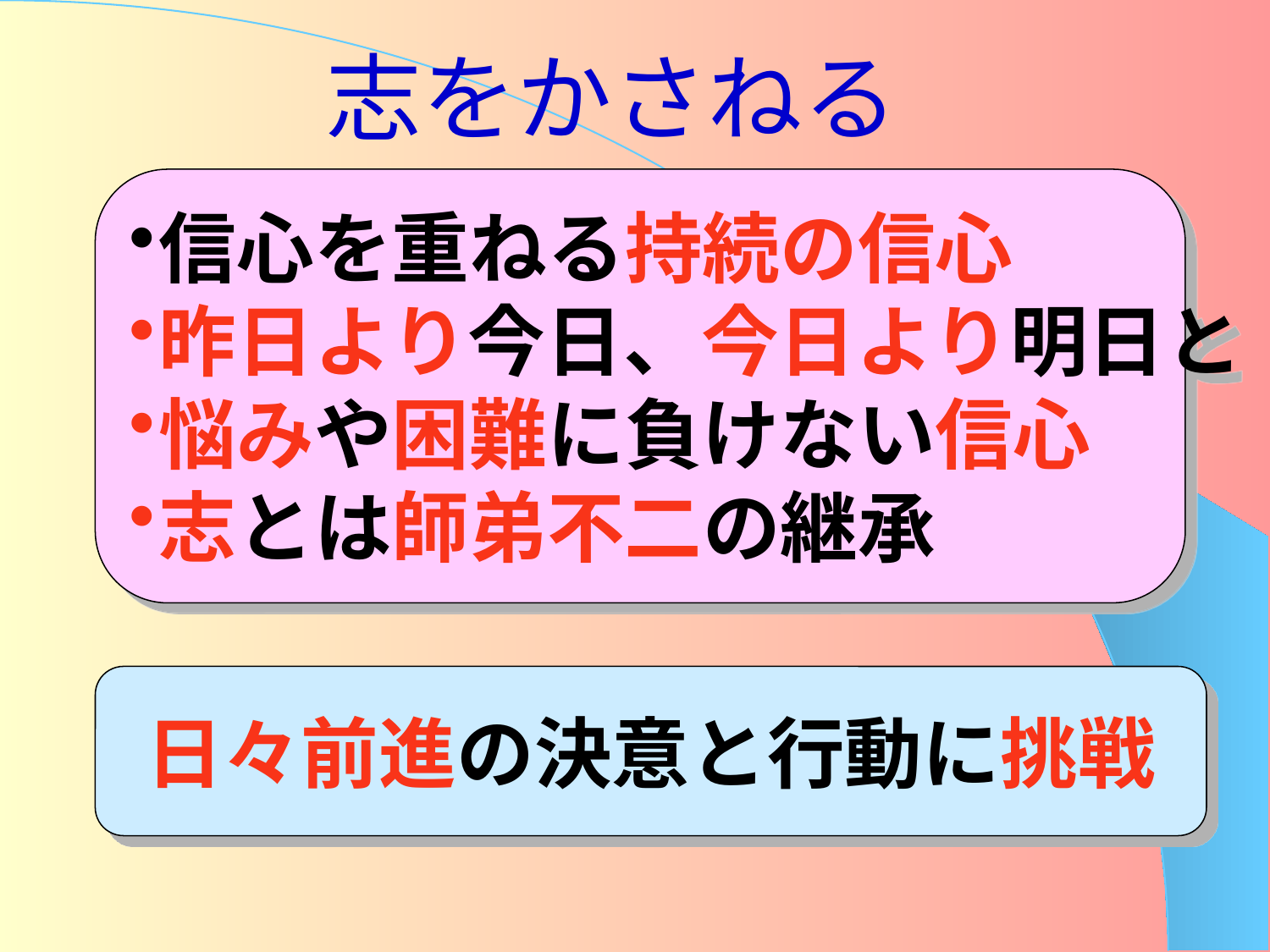

# 志をかさねる
信心を重ねる持続の信心
昨日より今日、今日より明日と
悩みや困難に負けない信心
志とは師弟不二の継承
日々前進の決意と行動に挑戦